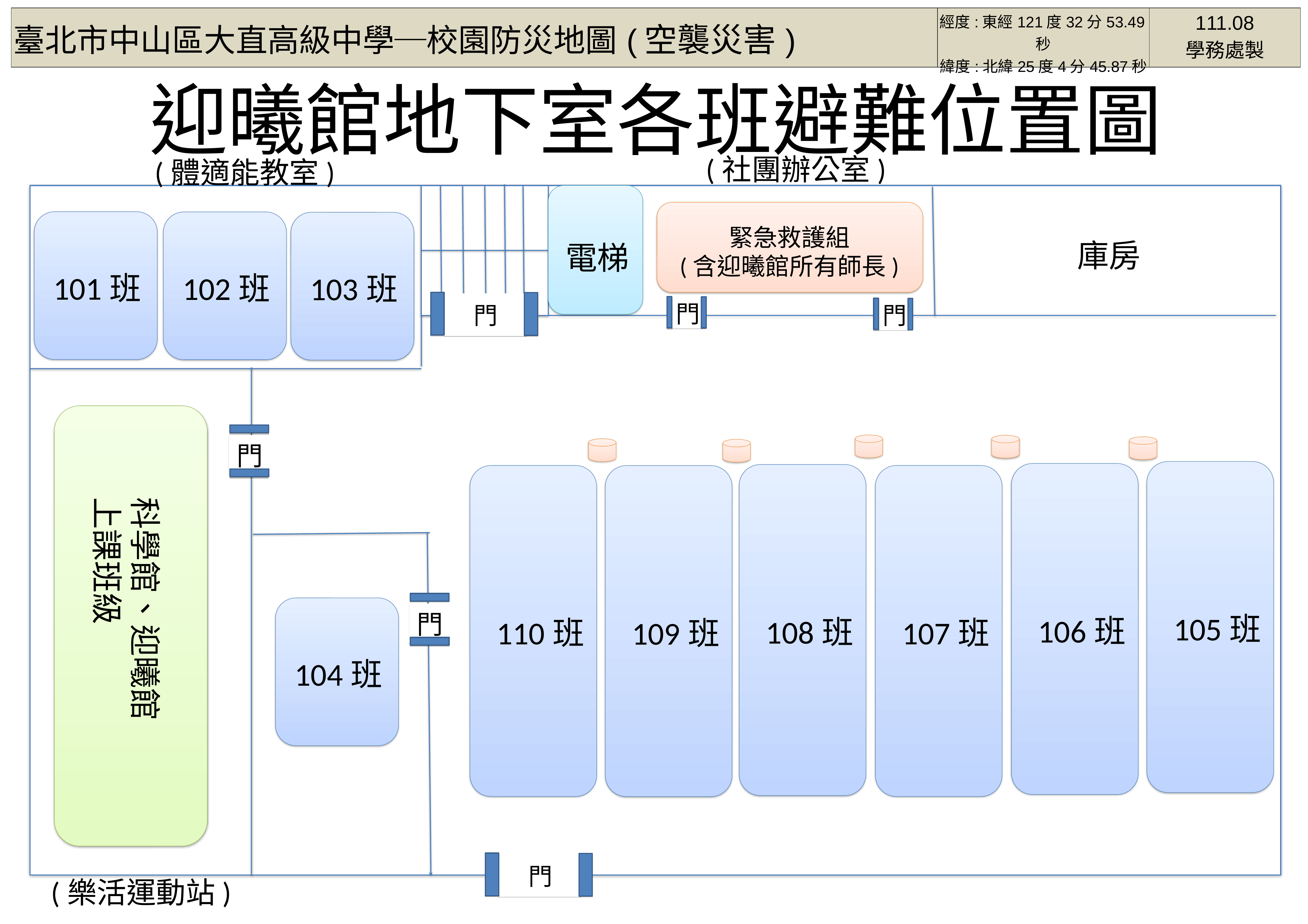

| 臺北市中山區大直高級中學─校園防災地圖(空襲災害) | 經度:東經121度32分53.49秒 緯度:北緯25度4分45.87秒 | 111.08 學務處製 |
| --- | --- | --- |
# 迎曦館地下室各班避難位置圖
(社團辦公室)
(體適能教室)

101班

102班

103班
緊急救護組
(含迎曦館所有師長)
庫房
電梯

門

門

門

門

105班

106班

108班

110班

107班

109班
科學館、迎曦館
上課班級

門

104班

門
(樂活運動站)